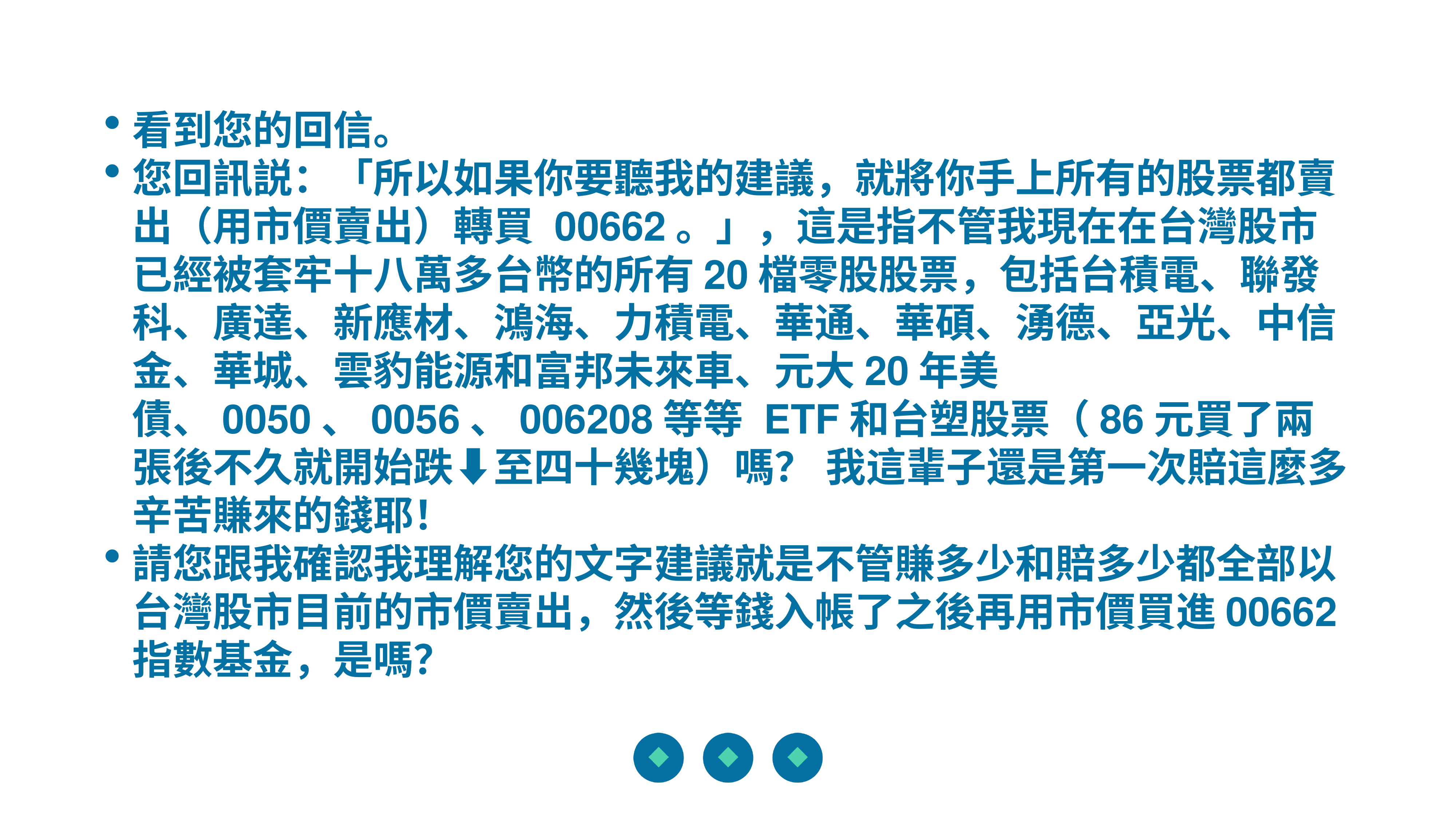

看到您的回信。
您回訊説：「所以如果你要聽我的建議，就將你手上所有的股票都賣出（用市價賣出）轉買 00662。」，這是指不管我現在在台灣股市已經被套牢十八萬多台幣的所有20檔零股股票，包括台積電、聯發科、廣達、新應材、鴻海、力積電、華通、華碩、湧德、亞光、中信金、華城、雲豹能源和富邦未來車、元大20年美債、0050、0056、006208等等 ETF和台塑股票（86元買了兩張後不久就開始跌⬇️至四十幾塊）嗎？ 我這輩子還是第一次賠這麼多辛苦賺來的錢耶！
請您跟我確認我理解您的文字建議就是不管賺多少和賠多少都全部以台灣股市目前的市價賣出，然後等錢入帳了之後再用市價買進00662指數基金，是嗎？